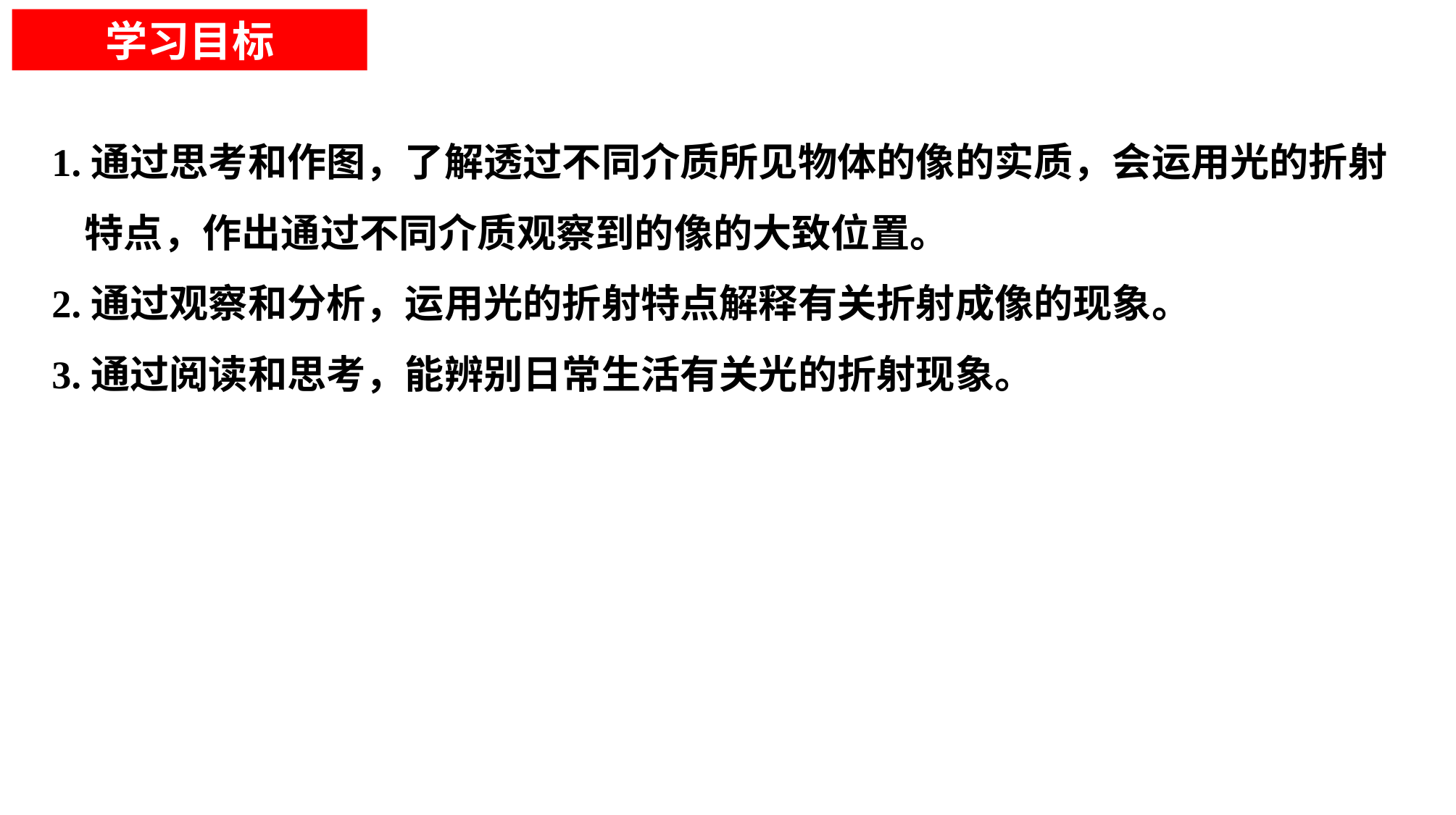

学习目标
1.通过思考和作图，了解透过不同介质所见物体的像的实质，会运用光的折射特点，作出通过不同介质观察到的像的大致位置。
2.通过观察和分析，运用光的折射特点解释有关折射成像的现象。
3.通过阅读和思考，能辨别日常生活有关光的折射现象。